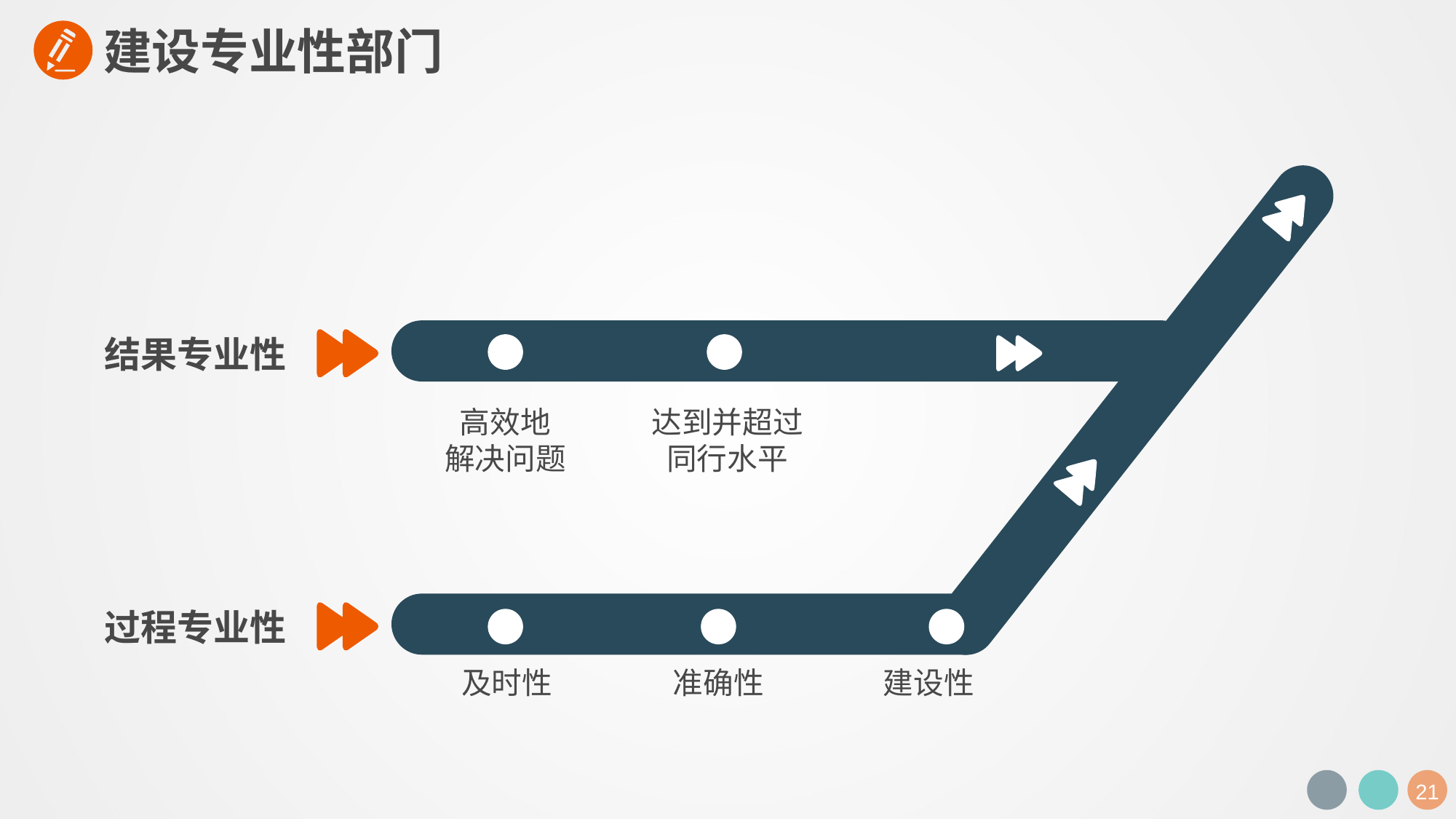

建设专业性部门

结果专业性

高效地
解决问题
达到并超过
同行水平

过程专业性

及时性
准确性
建设性